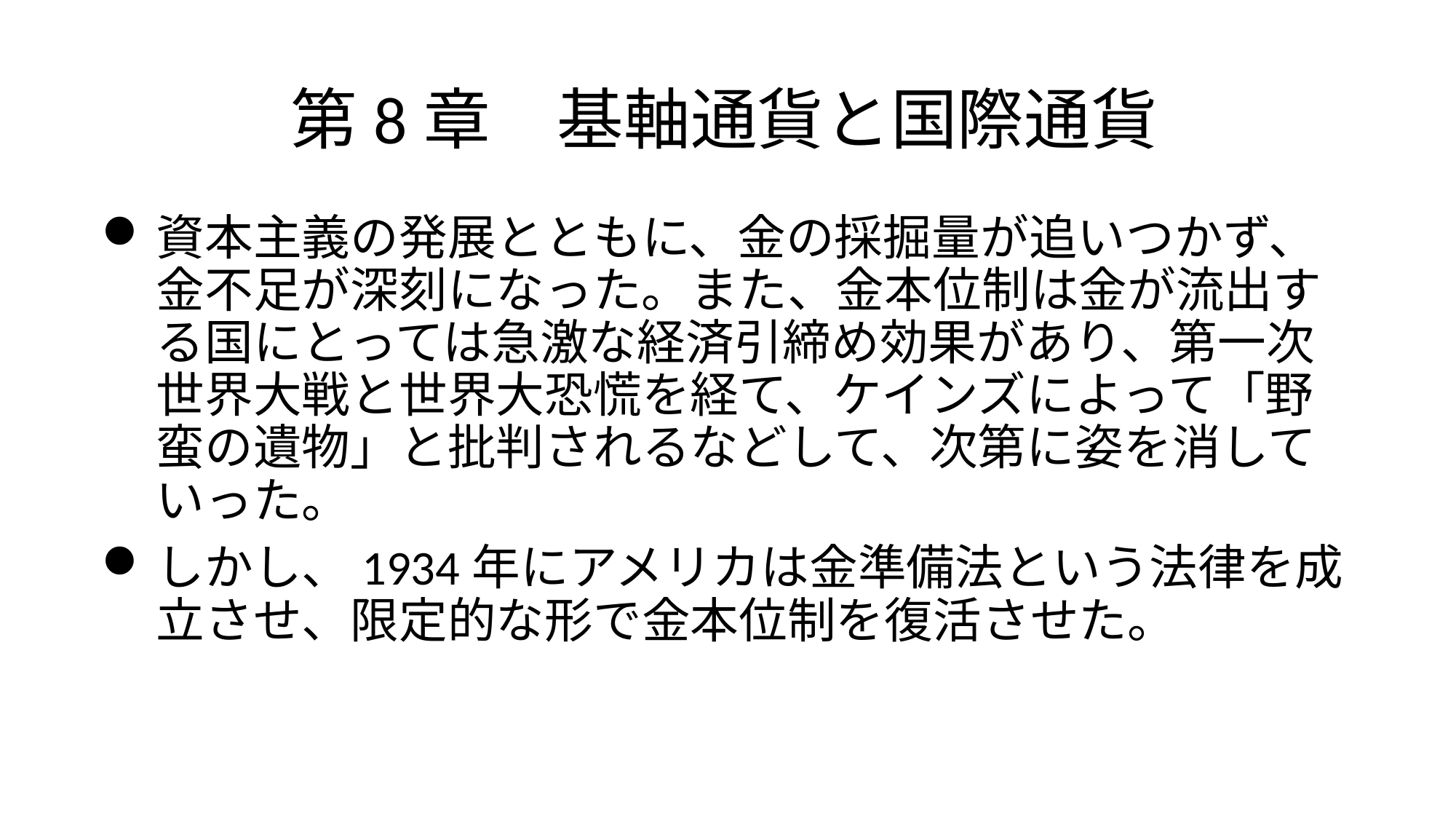

# 第8章　基軸通貨と国際通貨
資本主義の発展とともに、金の採掘量が追いつかず、金不足が深刻になった。また、金本位制は金が流出する国にとっては急激な経済引締め効果があり、第一次世界大戦と世界大恐慌を経て、ケインズによって「野蛮の遺物」と批判されるなどして、次第に姿を消していった。
しかし、1934年にアメリカは金準備法という法律を成立させ、限定的な形で金本位制を復活させた。